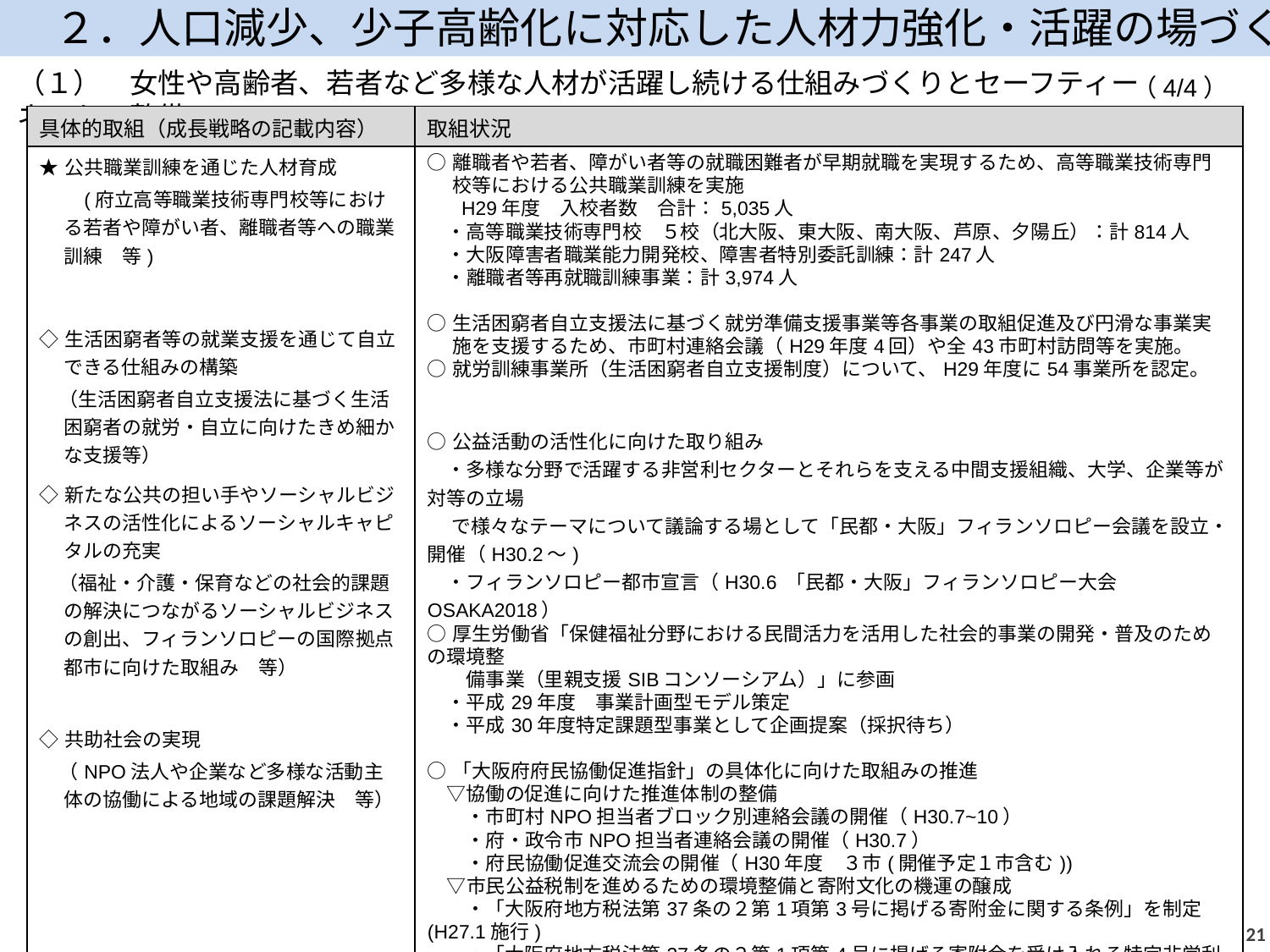

２．人口減少、少子高齢化に対応した人材力強化・活躍の場づくり
（１）　女性や高齢者、若者など多様な人材が活躍し続ける仕組みづくりとセーフティーネットの整備
（4/4）
| 具体的取組（成長戦略の記載内容） | 取組状況 |
| --- | --- |
| ★公共職業訓練を通じた人材育成 　　(府立高等職業技術専門校等における若者や障がい者、離職者等への職業訓練　等) ◇生活困窮者等の就業支援を通じて自立できる仕組みの構築 　（生活困窮者自立支援法に基づく生活困窮者の就労・自立に向けたきめ細かな支援等） ◇新たな公共の担い手やソーシャルビジネスの活性化によるソーシャルキャピタルの充実 　（福祉・介護・保育などの社会的課題の解決につながるソーシャルビジネスの創出、フィランソロピーの国際拠点都市に向けた取組み　等） 　 ◇共助社会の実現 　（NPO法人や企業など多様な活動主体の協働による地域の課題解決　等） | ○離職者や若者、障がい者等の就職困難者が早期就職を実現するため、高等職業技術専門校等における公共職業訓練を実施 　 H29年度　入校者数　合計：5,035人 　・高等職業技術専門校　５校（北大阪、東大阪、南大阪、芦原、夕陽丘）：計814人 　・大阪障害者職業能力開発校、障害者特別委託訓練：計247人 　・離職者等再就職訓練事業：計3,974人 ○生活困窮者自立支援法に基づく就労準備支援事業等各事業の取組促進及び円滑な事業実施を支援するため、市町村連絡会議（H29年度4回）や全43市町村訪問等を実施。 ○就労訓練事業所（生活困窮者自立支援制度）について、H29年度に54事業所を認定。 ○公益活動の活性化に向けた取り組み 　・多様な分野で活躍する非営利セクターとそれらを支える中間支援組織、大学、企業等が対等の立場　　　 　 で様々なテーマについて議論する場として「民都・大阪」フィランソロピー会議を設立・開催（H30.2～) 　・フィランソロピー都市宣言（H30.6 「民都・大阪」フィランソロピー大会OSAKA2018） ○厚生労働省「保健福祉分野における民間活力を活用した社会的事業の開発・普及のための環境整 　　備事業（里親支援SIBコンソーシアム）」に参画 　・平成29年度　事業計画型モデル策定 　・平成30年度特定課題型事業として企画提案（採択待ち） ○「大阪府府民協働促進指針」の具体化に向けた取組みの推進 　▽協働の促進に向けた推進体制の整備 　　・市町村NPO担当者ブロック別連絡会議の開催（H30.7~10） 　　・府・政令市NPO担当者連絡会議の開催（H30.7） 　　・府民協働促進交流会の開催（H30年度　３市(開催予定１市含む)) 　▽市民公益税制を進めるための環境整備と寄附文化の機運の醸成 　　・「大阪府地方税法第37条の２第1項第3号に掲げる寄附金に関する条例」を制定　(H27.1施行) 　　・「大阪府地方税法第37条の２第1項第4号に掲げる寄附金を受け入れる特定非営利活動法人を 定めるための手続き等に関する条例」を制定（H27.6施行） 　　・「大阪府地方税法第37条の２第1項第4号に掲げる寄附金を定める条例」 （以下、「4号指定条例」という。）を制定　（H27.11施行） 　　・対象となる寄附金を追加するため「４号指定条例」を一部改正（H30.10施行） 　　・制度の周知（チラシ作成・配布、府ホームページへ掲載） |
21